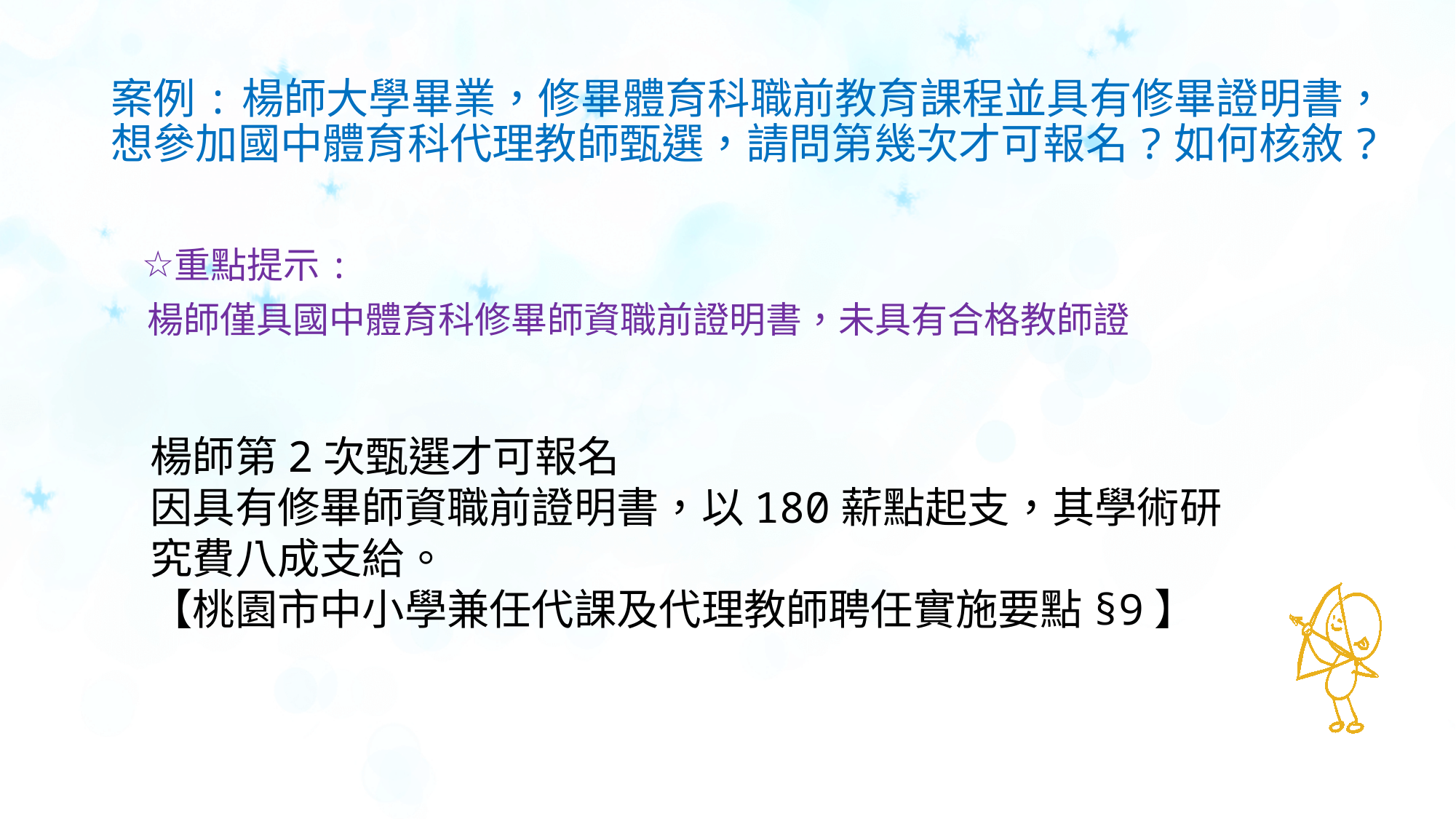

# 案例:楊師大學畢業，修畢體育科職前教育課程並具有修畢證明書，想參加國中體育科代理教師甄選，請問第幾次才可報名?如何核敘?
重點提示:
楊師僅具國中體育科修畢師資職前證明書，未具有合格教師證
楊師第2次甄選才可報名
因具有修畢師資職前證明書，以180薪點起支，其學術研究費八成支給。
【桃園市中小學兼任代課及代理教師聘任實施要點§9】